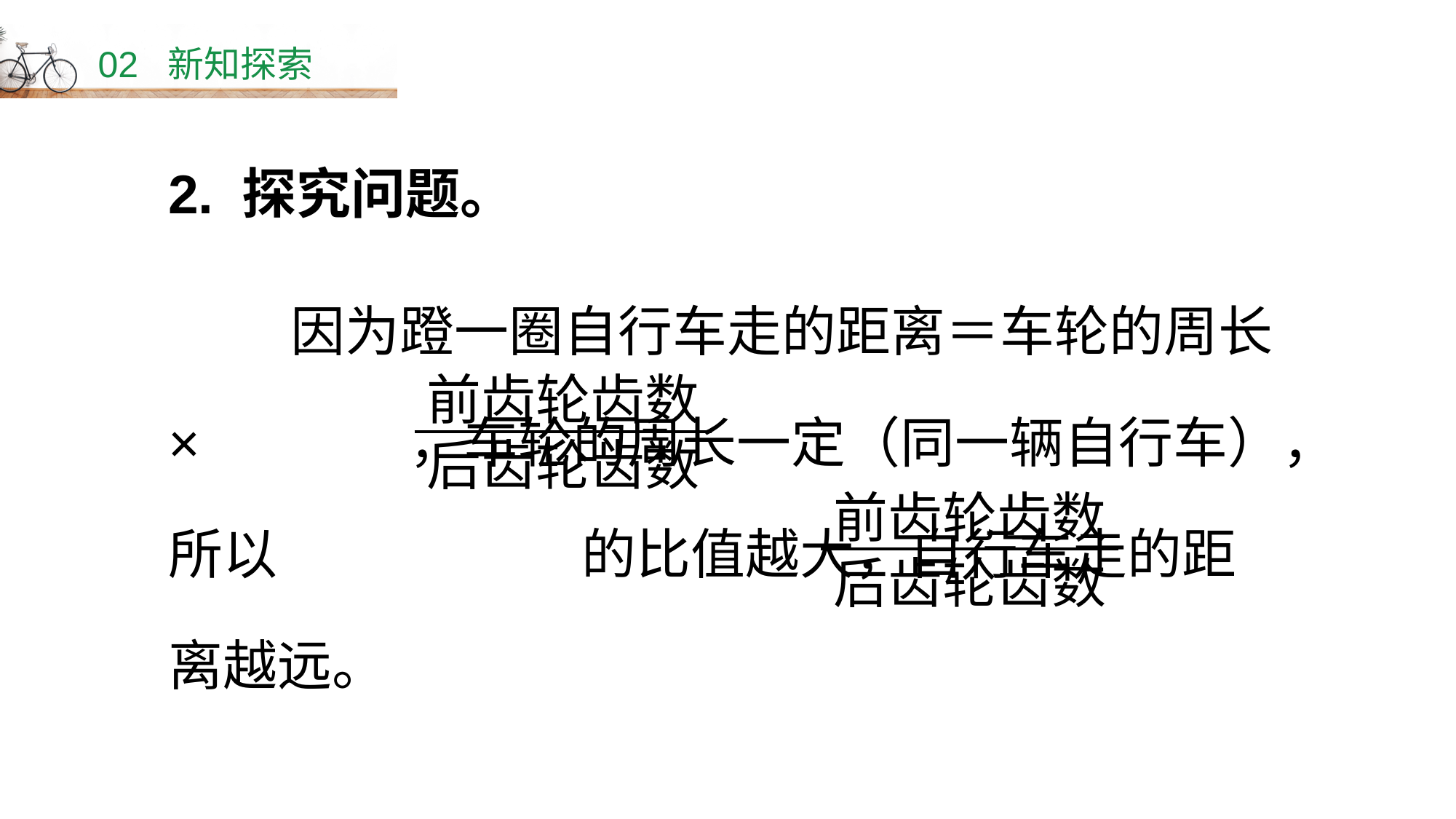

02  新知探索
2. 探究问题。
         因为蹬一圈自行车走的距离＝车轮的周长×             ，车轮的周长一定（同一辆自行车），所以                         的比值越大，自行车走的距离越远。
前齿轮齿数
后齿轮齿数
前齿轮齿数
后齿轮齿数